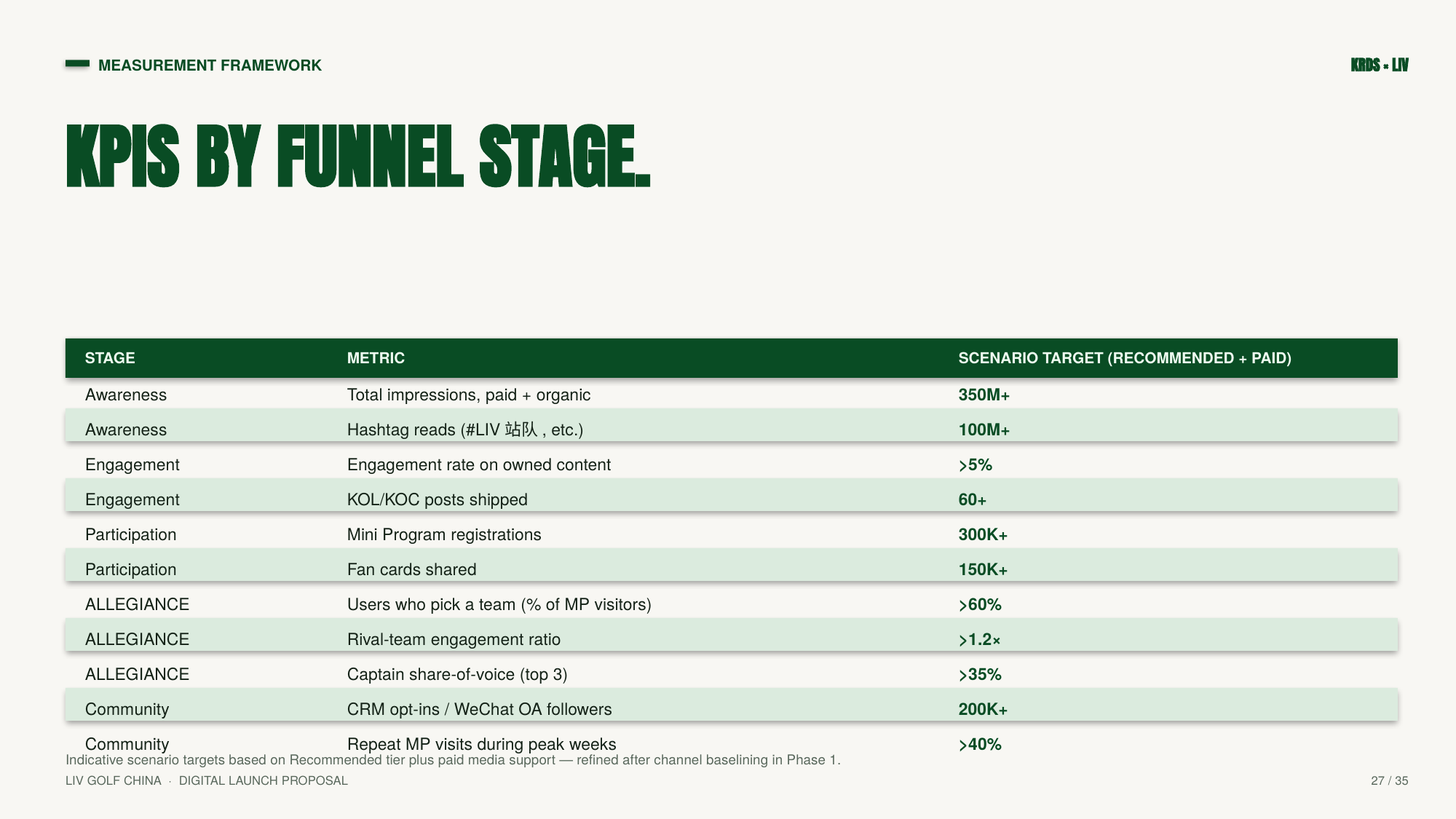

MEASUREMENT FRAMEWORK
KRDS × LIV

KPIS BY FUNNEL STAGE.

STAGE
METRIC
SCENARIO TARGET (RECOMMENDED + PAID)
Awareness
Total impressions, paid + organic
350M+

Awareness
Hashtag reads (#LIV站队, etc.)
100M+
Engagement
Engagement rate on owned content
>5%

Engagement
KOL/KOC posts shipped
60+
Participation
Mini Program registrations
300K+

Participation
Fan cards shared
150K+
ALLEGIANCE
Users who pick a team (% of MP visitors)
>60%

ALLEGIANCE
Rival-team engagement ratio
>1.2×
ALLEGIANCE
Captain share-of-voice (top 3)
>35%

Community
CRM opt-ins / WeChat OA followers
200K+
Community
Repeat MP visits during peak weeks
>40%
Indicative scenario targets based on Recommended tier plus paid media support — refined after channel baselining in Phase 1.
LIV GOLF CHINA  ·  DIGITAL LAUNCH PROPOSAL
27 / 35